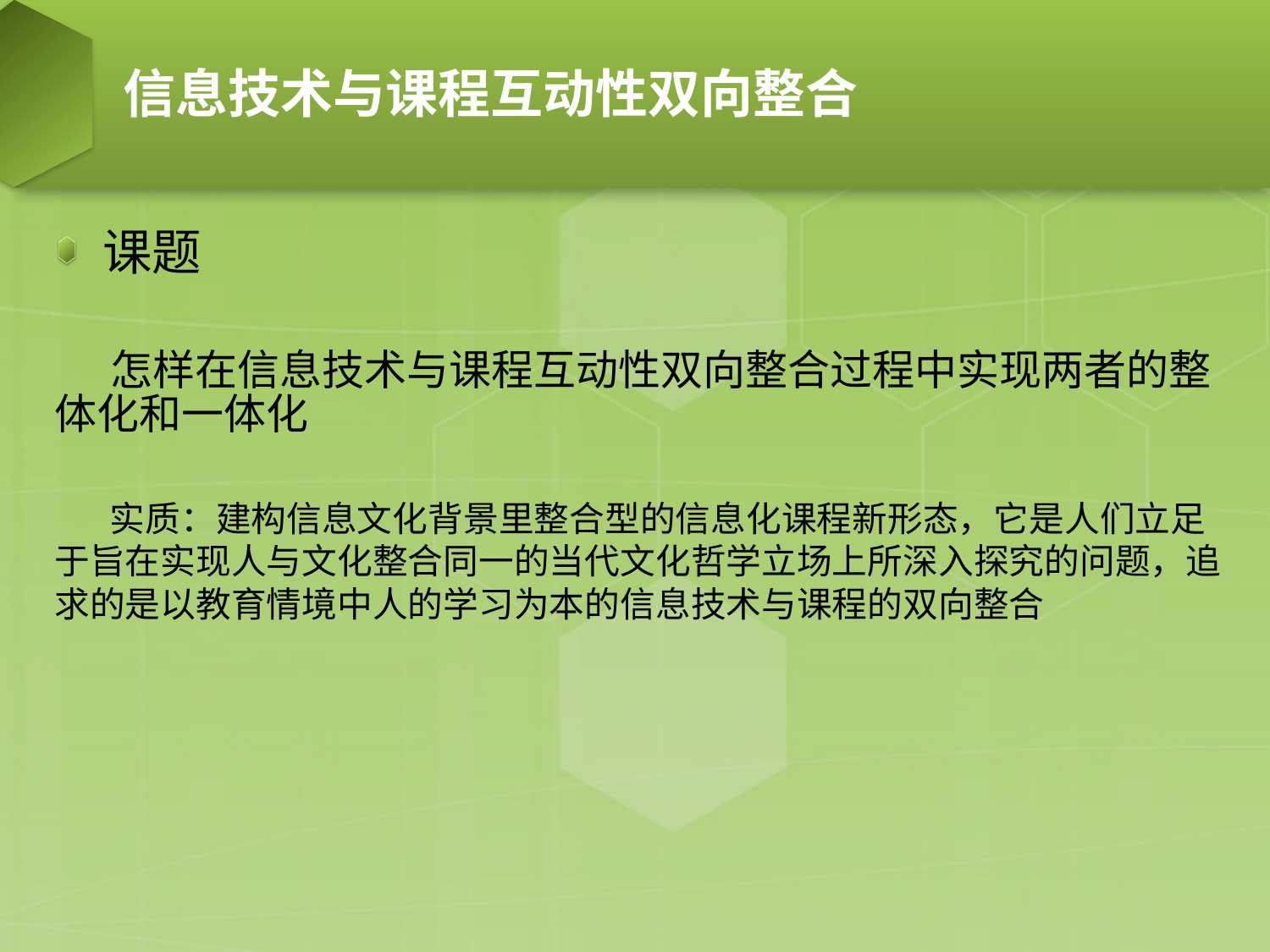

# 信息技术与课程互动性双向整合
课题

    怎样在信息技术与课程互动性双向整合过程中实现两者的整体化和一体化

      实质：建构信息文化背景里整合型的信息化课程新形态，它是人们立足
于旨在实现人与文化整合同一的当代文化哲学立场上所深入探究的问题，追
求的是以教育情境中人的学习为本的信息技术与课程的双向整合